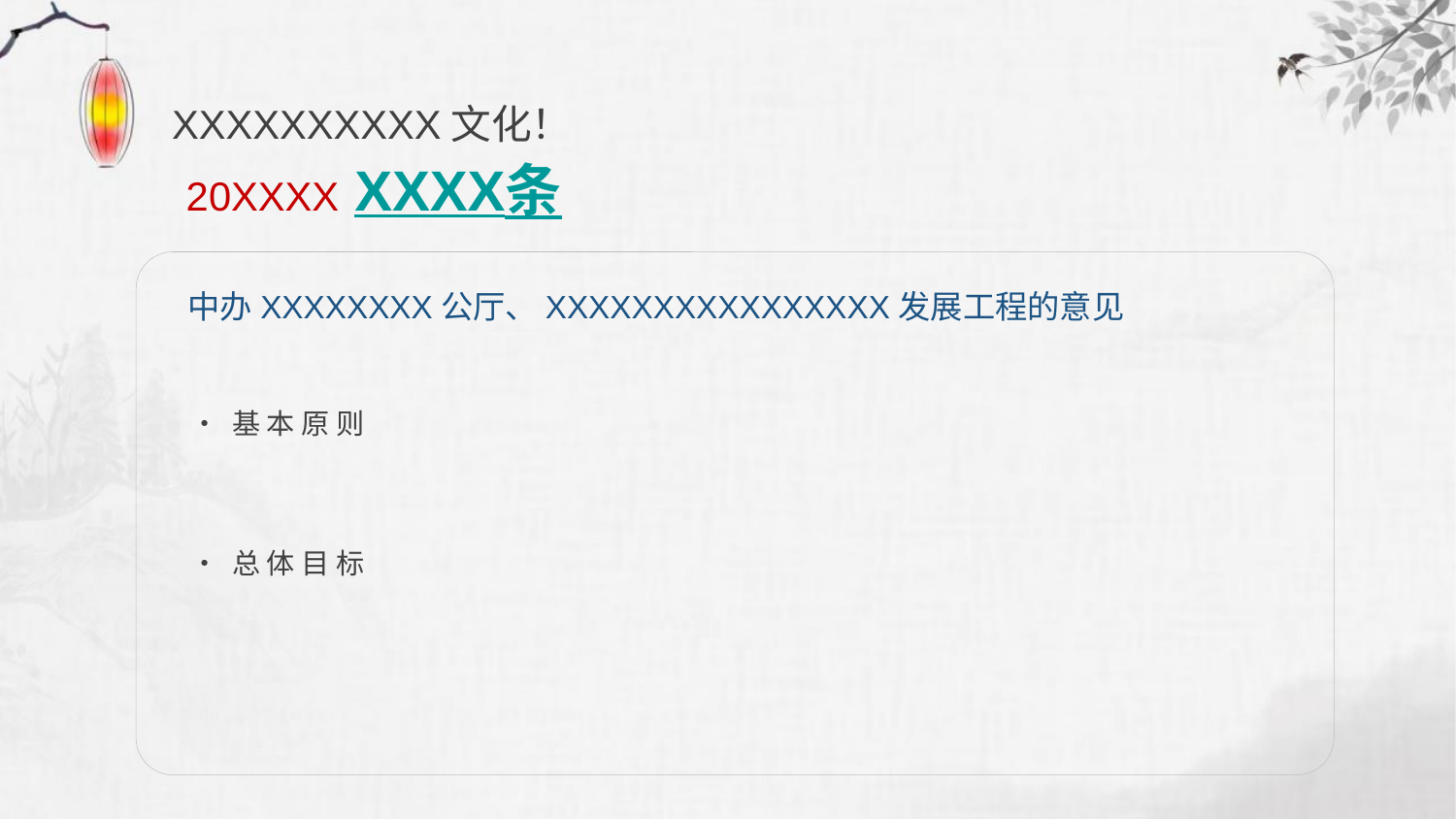

XXXXXXXXXX文化！
20XXXX XXXX条

中办XXXXXXXX公厅、XXXXXXXXXXXXXXXX发展工程的意见
• 基 本 原 则
• 总 体 目 标